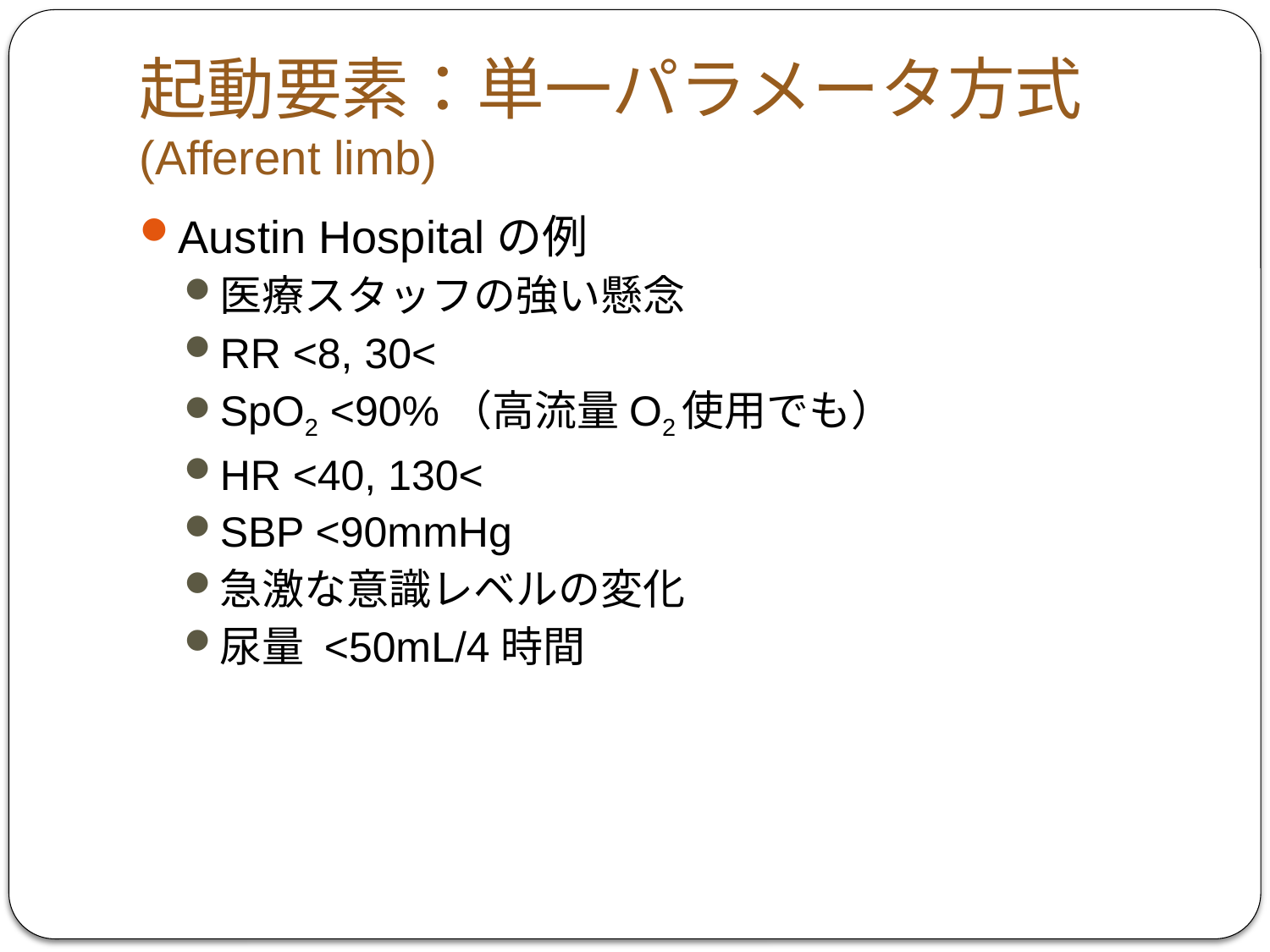

# 起動要素：単一パラメータ方式 (Afferent limb)
Austin Hospitalの例
医療スタッフの強い懸念
RR <8, 30<
SpO2 <90%（高流量O2使用でも）
HR <40, 130<
SBP <90mmHg
急激な意識レベルの変化
尿量 <50mL/4時間